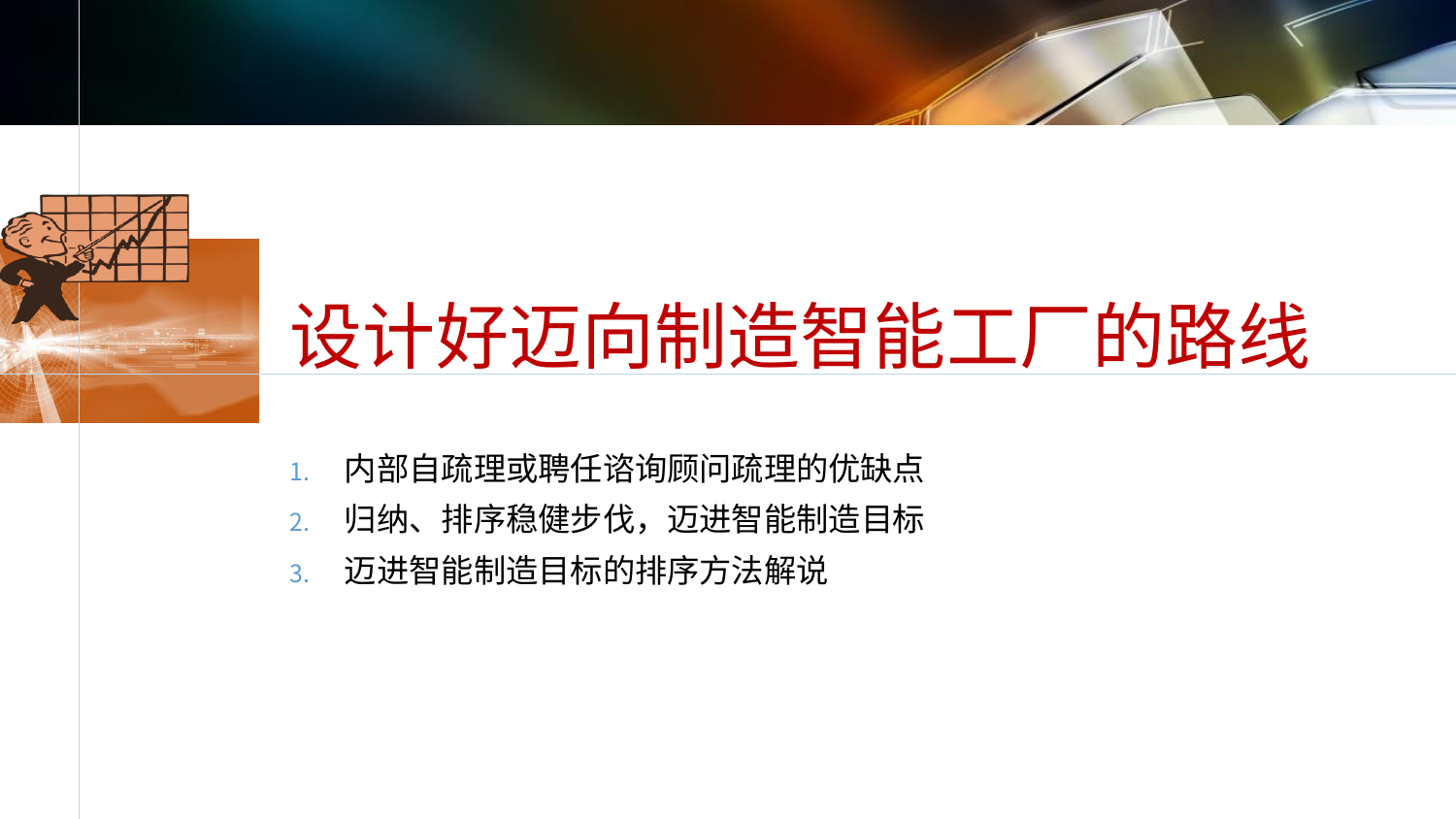

# 设计好迈向制造智能工厂的路线

内部自疏理或聘任谘询顾问疏理的优缺点
归纳、排序稳健步伐，迈进智能制造目标
迈进智能制造目标的排序方法解说